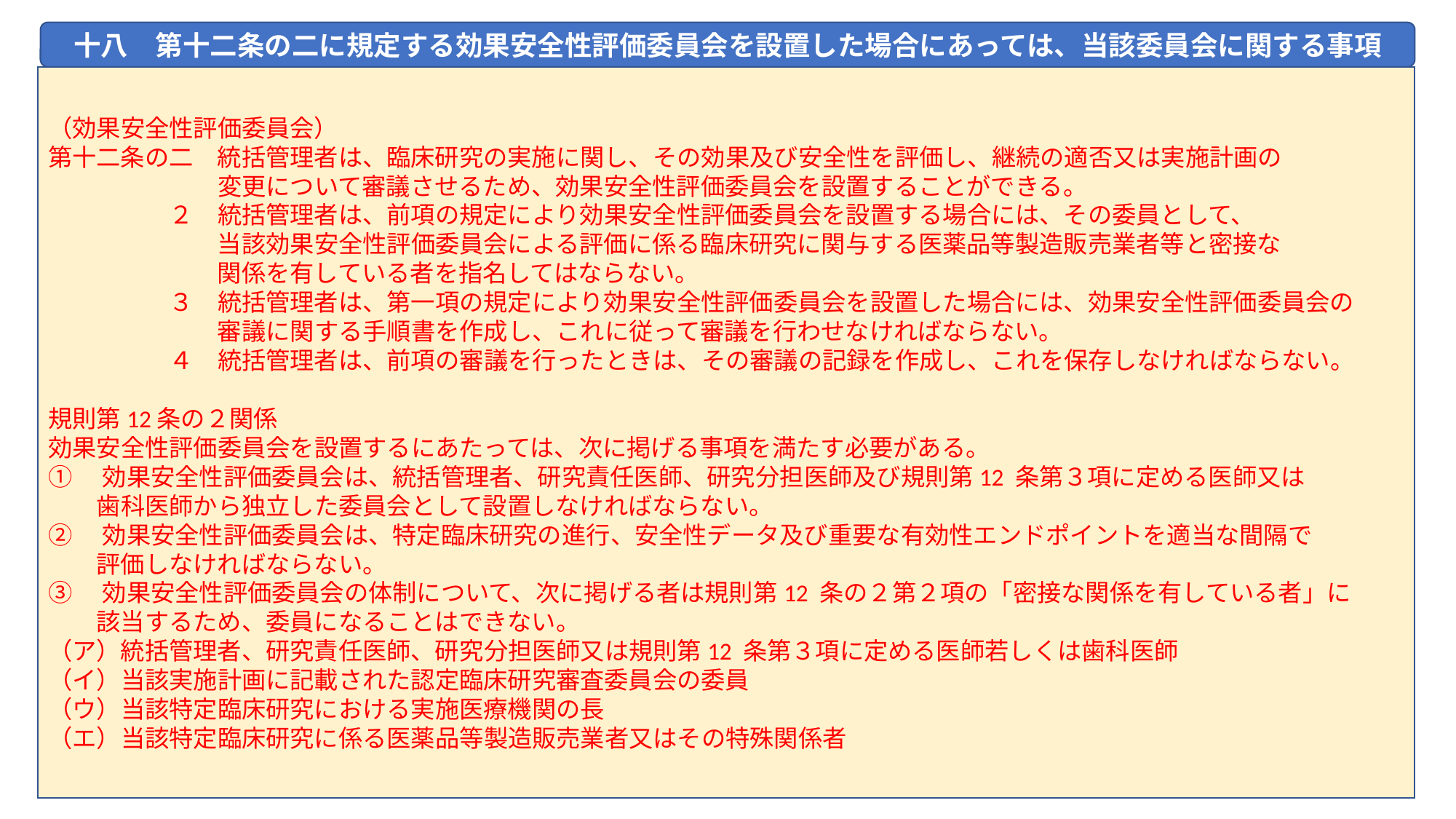

十八　第十二条の二に規定する効果安全性評価委員会を設置した場合にあっては、当該委員会に関する事項
（効果安全性評価委員会）
第十二条の二　統括管理者は、臨床研究の実施に関し、その効果及び安全性を評価し、継続の適否又は実施計画の
　　　　　　　変更について審議させるため、効果安全性評価委員会を設置することができる。
　　　　　２　統括管理者は、前項の規定により効果安全性評価委員会を設置する場合には、その委員として、
　　　　　　　当該効果安全性評価委員会による評価に係る臨床研究に関与する医薬品等製造販売業者等と密接な
　　　　　　　関係を有している者を指名してはならない。
　　　　　３　統括管理者は、第一項の規定により効果安全性評価委員会を設置した場合には、効果安全性評価委員会の
　　　　　　　審議に関する手順書を作成し、これに従って審議を行わせなければならない。
　　　　　４　統括管理者は、前項の審議を行ったときは、その審議の記録を作成し、これを保存しなければならない。

規則第12条の２関係
効果安全性評価委員会を設置するにあたっては、次に掲げる事項を満たす必要がある。
①　効果安全性評価委員会は、統括管理者、研究責任医師、研究分担医師及び規則第12 条第３項に定める医師又は
　　歯科医師から独立した委員会として設置しなければならない。
②　効果安全性評価委員会は、特定臨床研究の進行、安全性データ及び重要な有効性エンドポイントを適当な間隔で
　　評価しなければならない。
③　効果安全性評価委員会の体制について、次に掲げる者は規則第12 条の２第２項の「密接な関係を有している者」に
　　該当するため、委員になることはできない。
（ア）統括管理者、研究責任医師、研究分担医師又は規則第12 条第３項に定める医師若しくは歯科医師
（イ）当該実施計画に記載された認定臨床研究審査委員会の委員
（ウ）当該特定臨床研究における実施医療機関の長
（エ）当該特定臨床研究に係る医薬品等製造販売業者又はその特殊関係者